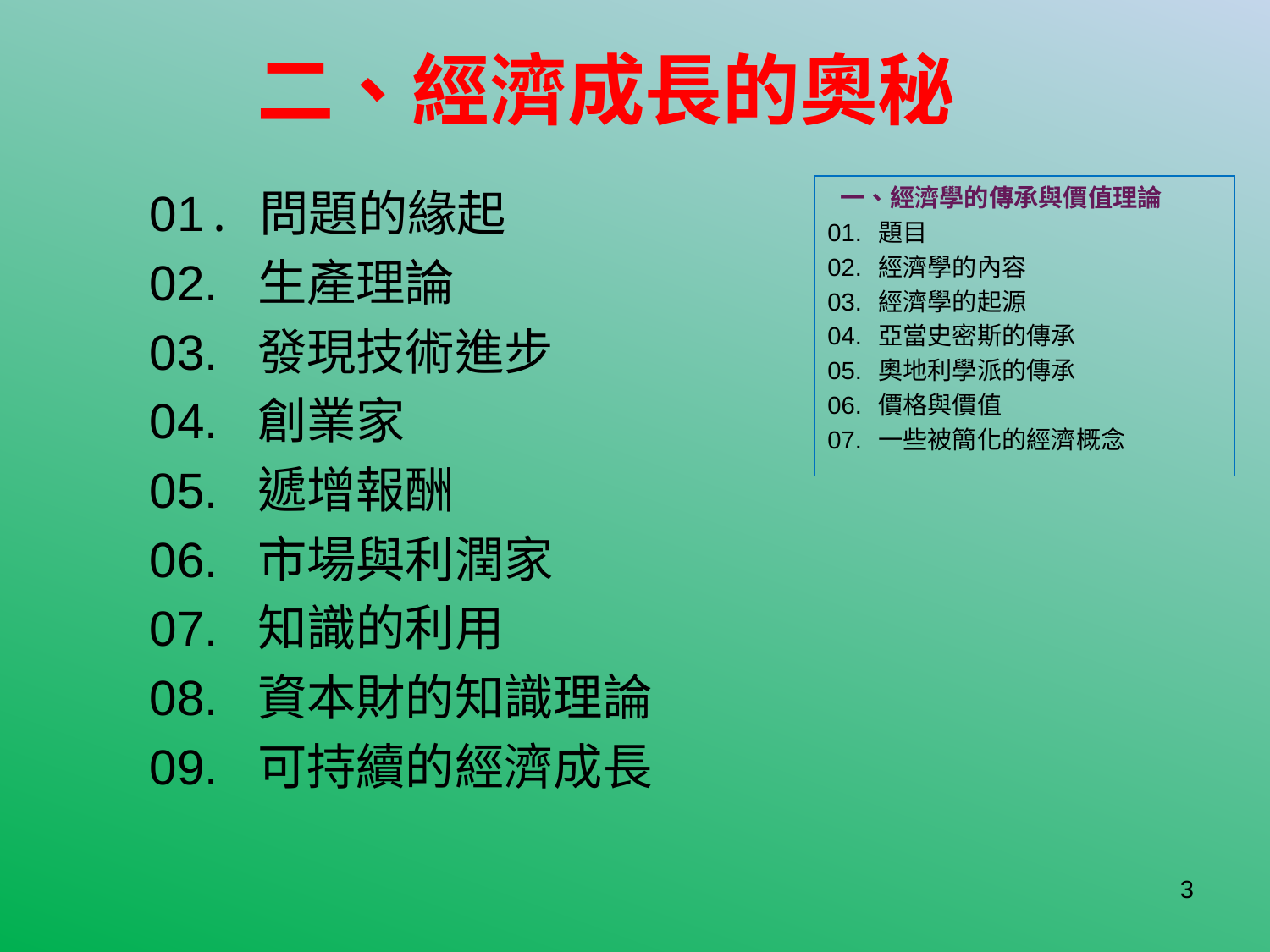

# 二、經濟成長的奧秘
01. 問題的緣起
02.  生產理論
03.  發現技術進步
04.  創業家
05.  遞增報酬
06.  市場與利潤家
07.  知識的利用
08.  資本財的知識理論
09.  可持續的經濟成長
一、經濟學的傳承與價值理論
01. 	題目
02. 	經濟學的內容
03.	經濟學的起源
04. 	亞當史密斯的傳承
05. 	奧地利學派的傳承
06. 	價格與價值
07. 	一些被簡化的經濟概念
3